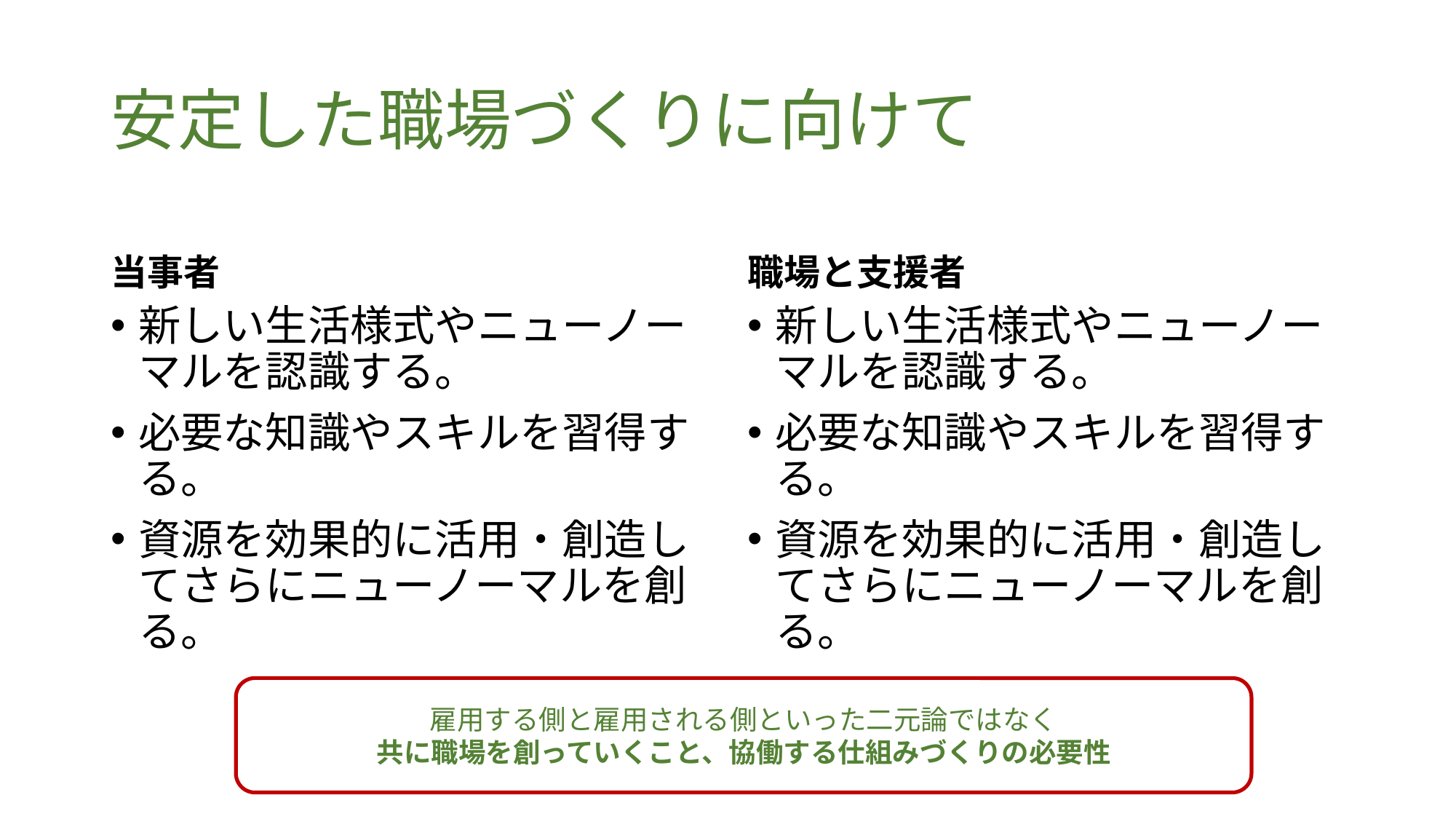

# 安定した職場づくりに向けて
当事者
職場と支援者
新しい生活様式やニューノーマルを認識する。
必要な知識やスキルを習得する。
資源を効果的に活用・創造してさらにニューノーマルを創る。
新しい生活様式やニューノーマルを認識する。
必要な知識やスキルを習得する。
資源を効果的に活用・創造してさらにニューノーマルを創る。

雇用する側と雇用される側といった二元論ではなく
共に職場を創っていくこと、協働する仕組みづくりの必要性